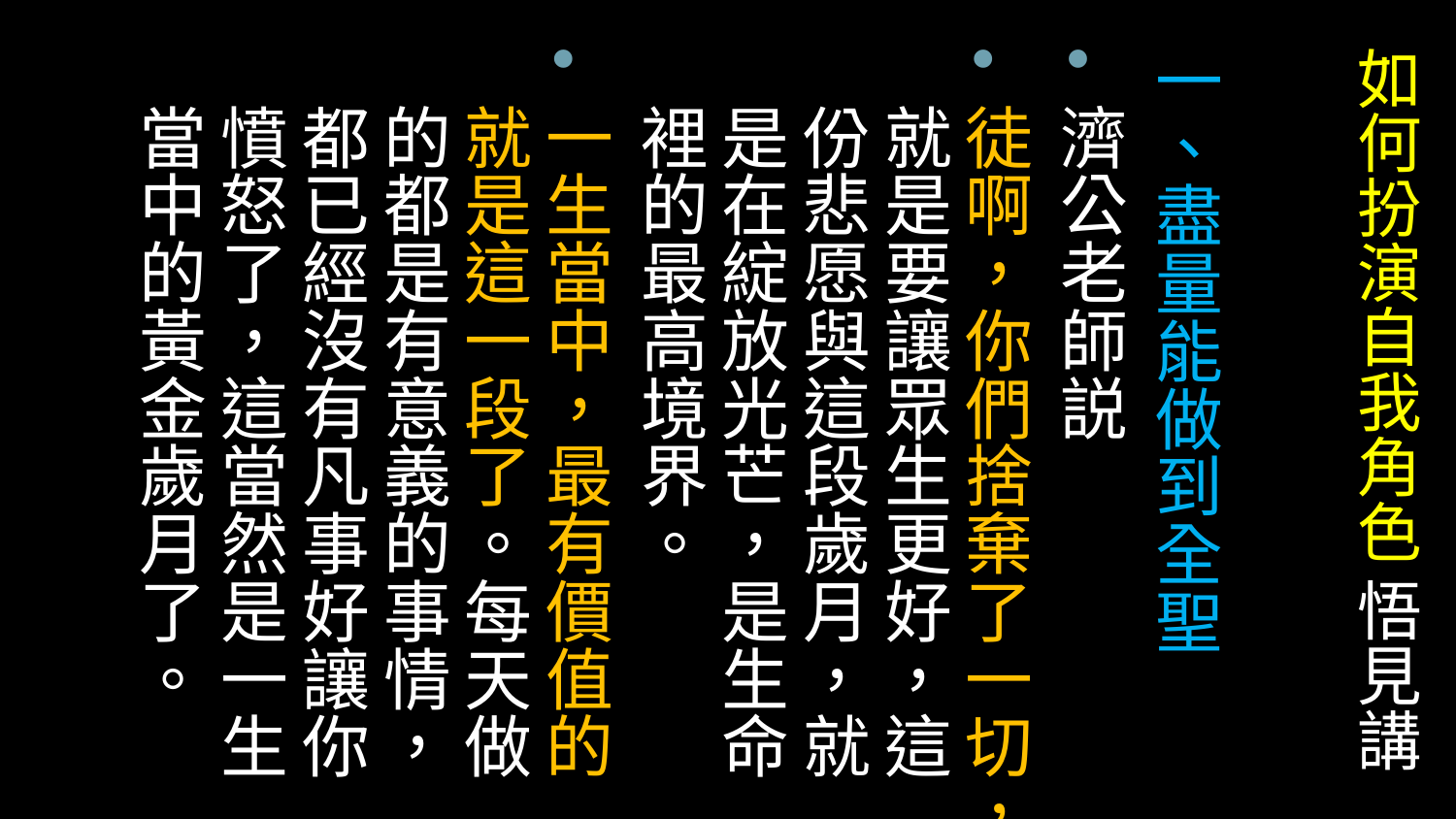

# 如何扮演自我角色 悟見講
一、盡量能做到全聖
濟公老師説
徒啊，你們捨棄了一切，就是要讓眾生更好，這份悲愿與這段歲月，就是在綻放光芒，是生命裡的最高境界。
一生當中，最有價值的就是這一段了。每天做的都是有意義的事情，都已經沒有凡事好讓你憤怒了，這當然是一生當中的黃金歲月了。